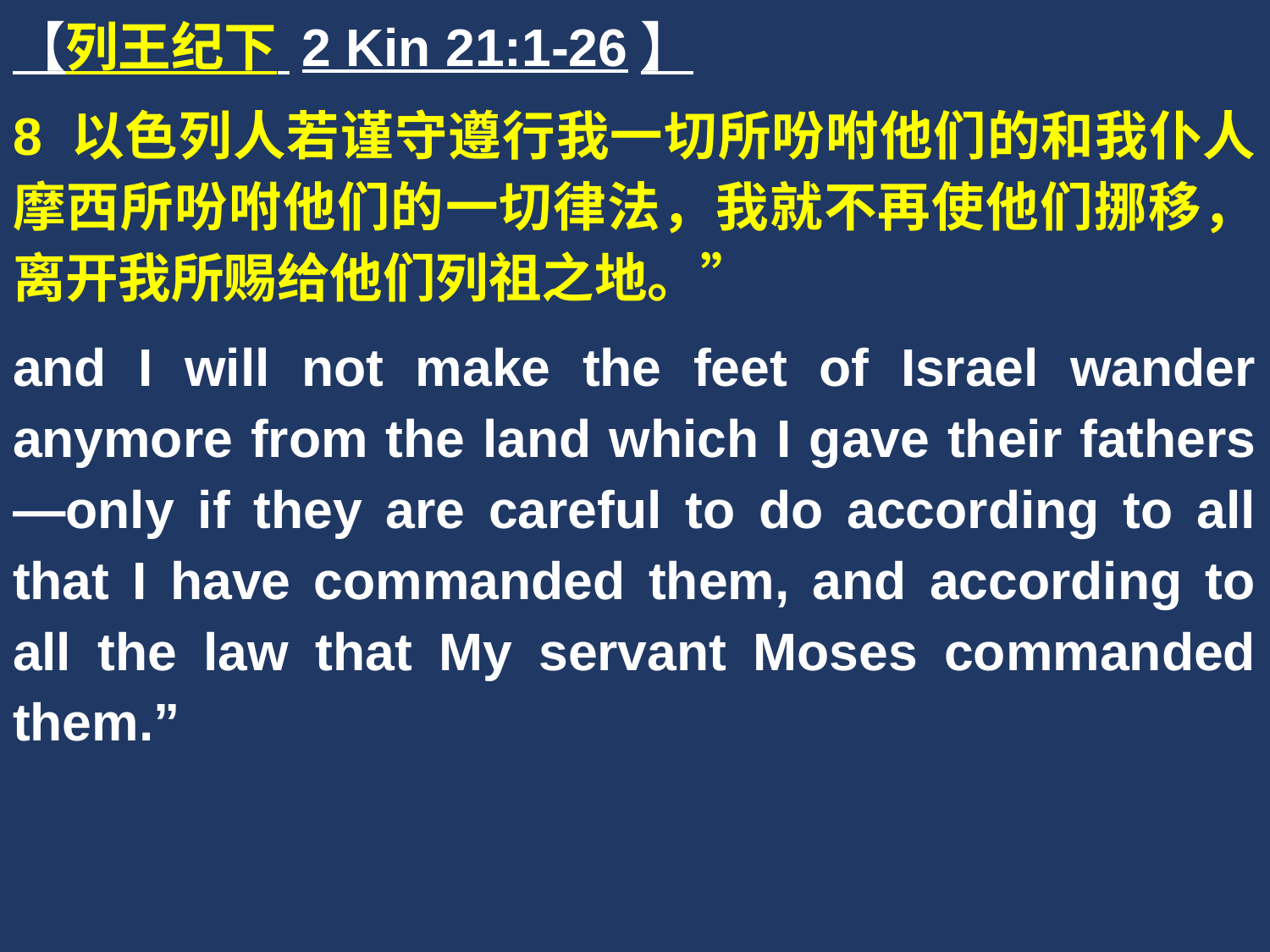

【列王纪下 2 Kin 21:1-26】
8 以色列人若谨守遵行我一切所吩咐他们的和我仆人摩西所吩咐他们的一切律法，我就不再使他们挪移，离开我所赐给他们列祖之地。”
and I will not make the feet of Israel wander anymore from the land which I gave their fathers—only if they are careful to do according to all that I have commanded them, and according to all the law that My servant Moses commanded them.”